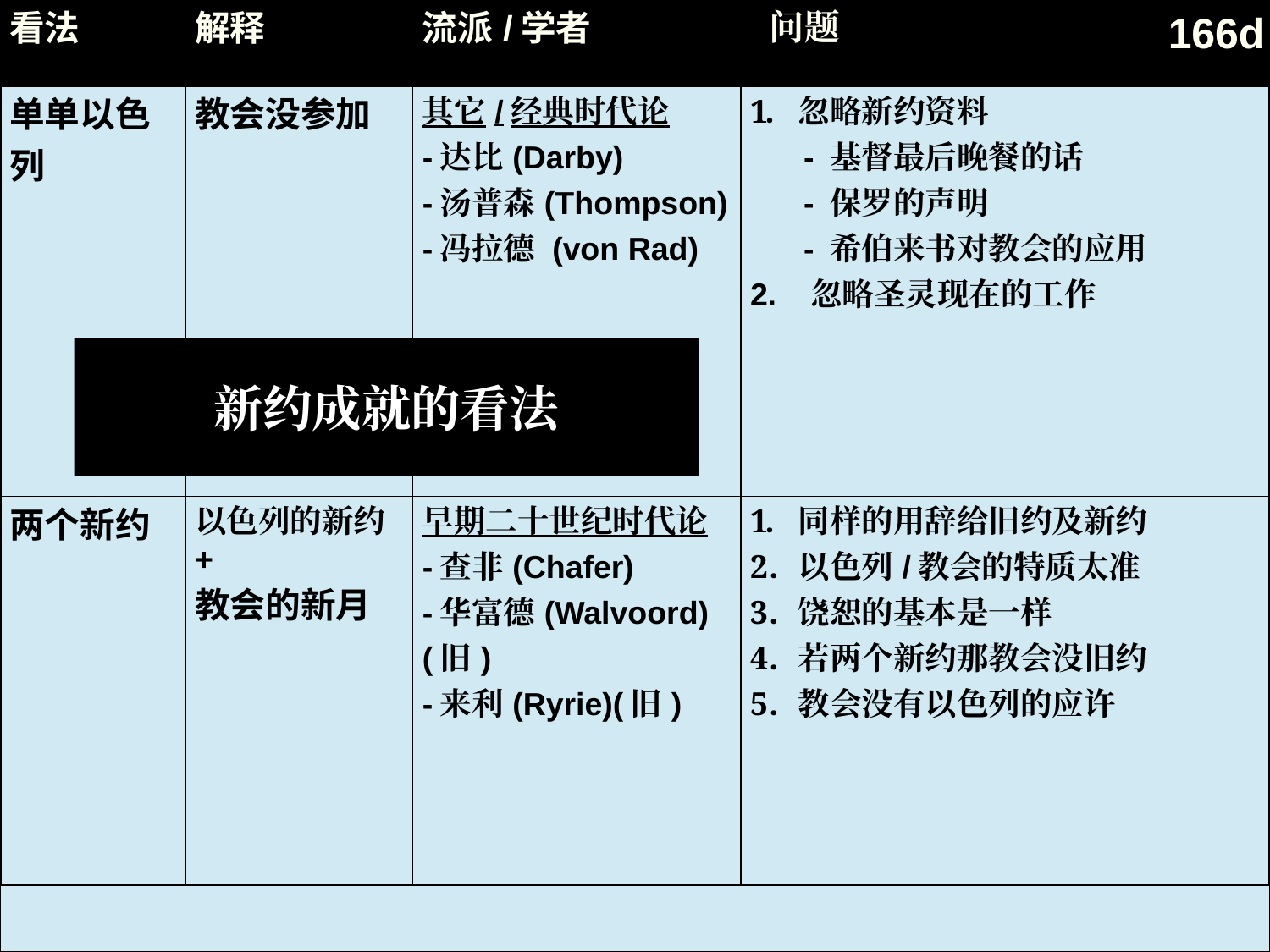

| 看法 | 解释 | 流派/学者 | 问题 |
| --- | --- | --- | --- |
| 单单以色列 | 教会没参加 | 其它/经典时代论 -达比(Darby) -汤普森(Thompson) -冯拉德 (von Rad) | 忽略新约资料 - 基督最后晚餐的话 - 保罗的声明 - 希伯来书对教会的应用 2. 忽略圣灵现在的工作 |
| 两个新约 | 以色列的新约+ 教会的新月 | 早期二十世纪时代论 -查非(Chafer) -华富德(Walvoord)(旧) -来利(Ryrie)(旧) | 同样的用辞给旧约及新约 以色列/教会的特质太准 饶恕的基本是一样 若两个新约那教会没旧约 教会没有以色列的应许 |
166d
新约成就的看法